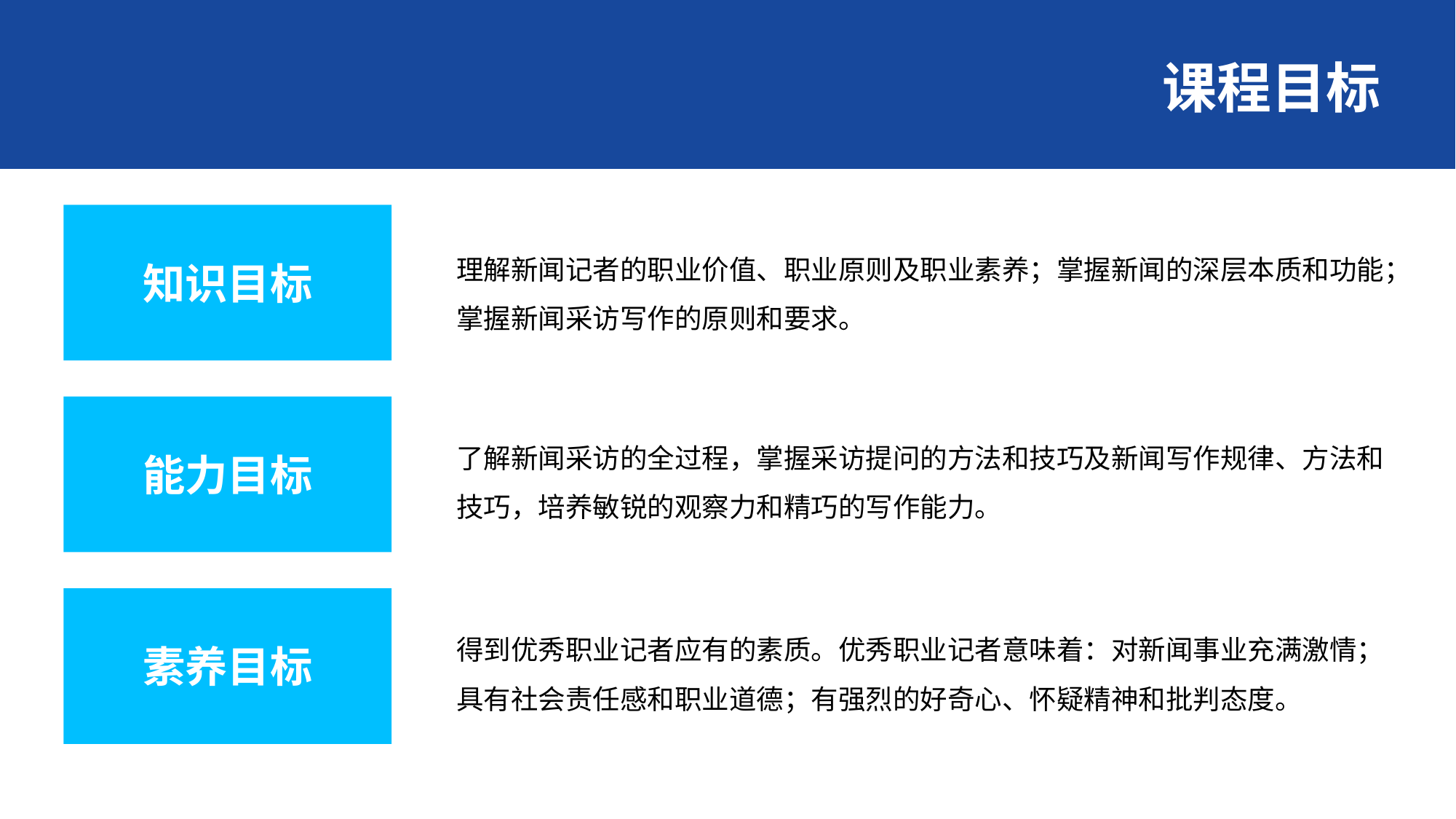

课程目标

理解新闻记者的职业价值、职业原则及职业素养；掌握新闻的深层本质和功能；掌握新闻采访写作的原则和要求。
知识目标

了解新闻采访的全过程，掌握采访提问的方法和技巧及新闻写作规律、方法和技巧，培养敏锐的观察力和精巧的写作能力。
能力目标

得到优秀职业记者应有的素质。优秀职业记者意味着：对新闻事业充满激情；具有社会责任感和职业道德；有强烈的好奇心、怀疑精神和批判态度。
素养目标